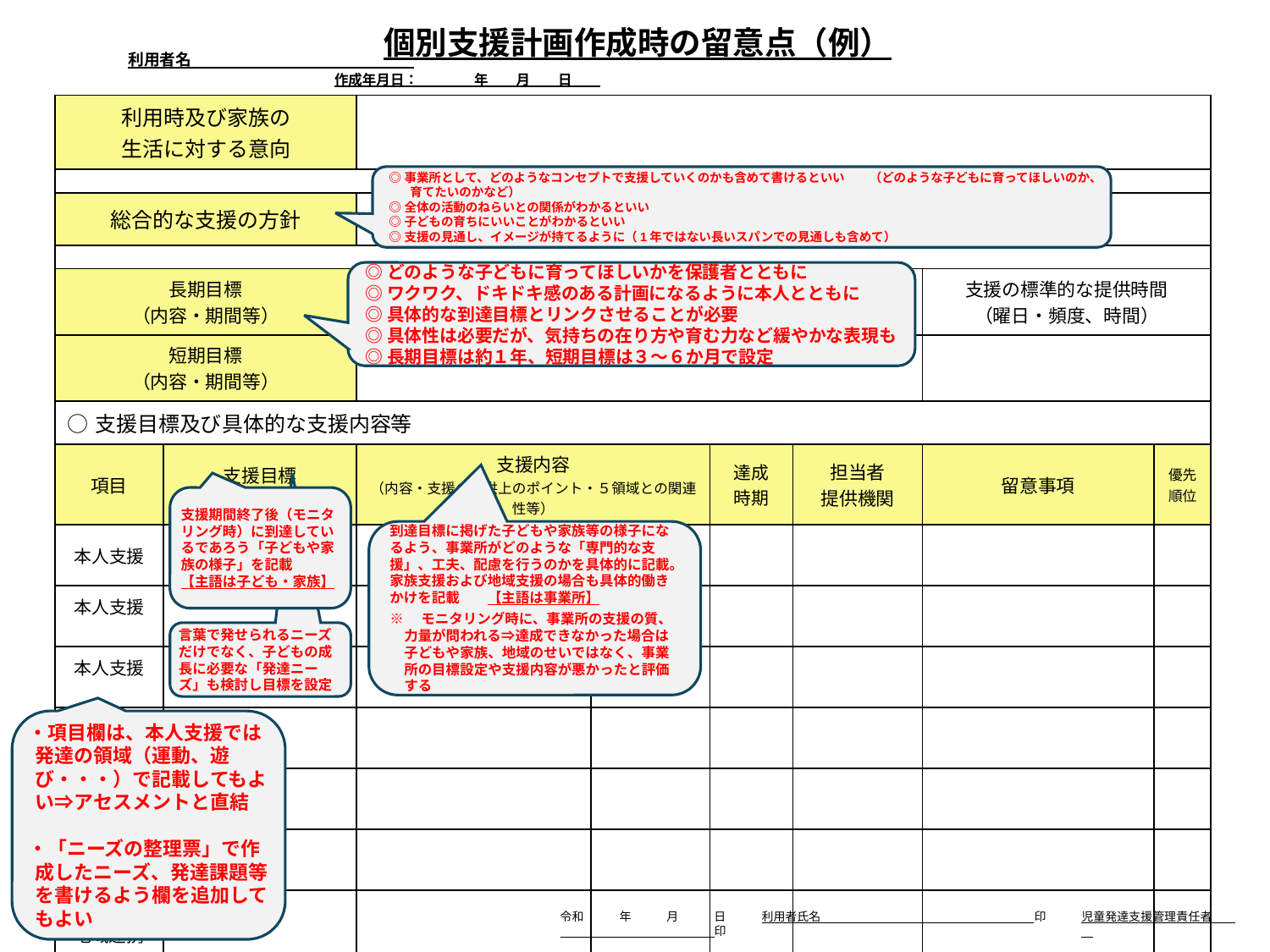

個別支援計画作成時の留意点（例）
利用者名　　　　　　　　　　　　　　　　　　　　　　　　　　　　　　　　　　　　　　　　　　　　　　　　　　　　　　　　　　　　　　　　　　　　　　　　　　　　　作成年月日：　　　　年　　月　　日
| 利用時及び家族の 生活に対する意向 |  |  |  |  |  |  |  |
| --- | --- | --- | --- | --- | --- | --- | --- |
|  |  |  |  |  |  |  |  |
| 総合的な支援の方針 |  |  |  |  |  |  |  |
|  |  |  |  |  |  |  |  |
| 長期目標 （内容・期間等） |  |  |  |  |  | 支援の標準的な提供時間 （曜日・頻度、時間） |  |
| 短期目標 （内容・期間等） |  |  |  |  |  |  |  |
| ○支援目標及び具体的な支援内容等 |  |  |  |  |  |  |  |
| 項目 | 支援目標 （具体的な到達目標） | 支援内容 （内容・支援の提供上のポイント・５領域との関連性等） |  | 達成 時期 | 担当者 提供機関 | 留意事項 | 優先順位 |
| 本人支援 |  |  |  |  |  |  |  |
| 本人支援 |  |  |  |  |  |  |  |
| 本人支援 |  |  |  |  |  |  |  |
| 本人支援 |  |  |  |  |  |  |  |
| 家族支援 |  |  |  |  |  |  |  |
| 移行支援 |  |  |  |  |  |  |  |
| 地域支援 地域連携 |  |  |  |  |  |  |  |
◎事業所として、どのようなコンセプトで支援していくのかも含めて書けるといい　　（どのような子どもに育ってほしいのか、育てたいのかなど）
◎全体の活動のねらいとの関係がわかるといい
◎子どもの育ちにいいことがわかるといい
◎支援の見通し、イメージが持てるように（1年ではない長いスパンでの見通しも含めて）
◎どのような子どもに育ってほしいかを保護者とともに
◎ワクワク、ドキドキ感のある計画になるように本人とともに
◎具体的な到達目標とリンクさせることが必要
◎具体性は必要だが、気持ちの在り方や育む力など緩やかな表現も
◎長期目標は約１年、短期目標は３～６か月で設定
支援期間終了後（モニタリング時）に到達しているであろう「子どもや家族の様子」を記載
【主語は子ども・家族】
到達目標に掲げた子どもや家族等の様子になるよう、事業所がどのような「専門的な支援」、工夫、配慮を行うのかを具体的に記載。家族支援および地域支援の場合も具体的働きかけを記載　　【主語は事業所】

※　モニタリング時に、事業所の支援の質、力量が問われる⇒達成できなかった場合は子どもや家族、地域のせいではなく、事業所の目標設定や支援内容が悪かったと評価する
言葉で発せられるニーズだけでなく、子どもの成長に必要な「発達ニーズ」も検討し目標を設定
・項目欄は、本人支援では発達の領域（運動、遊び・・・）で記載してもよい⇒アセスメントと直結

・「ニーズの整理票」で作成したニーズ、発達課題等を書けるよう欄を追加してもよい
令和　　　年　　　月　　　日　　　利用者氏名　　　　　　　　　　　　　　　　　　印　　　児童発達支援管理責任者　　　　　　　　　　　　　　　印